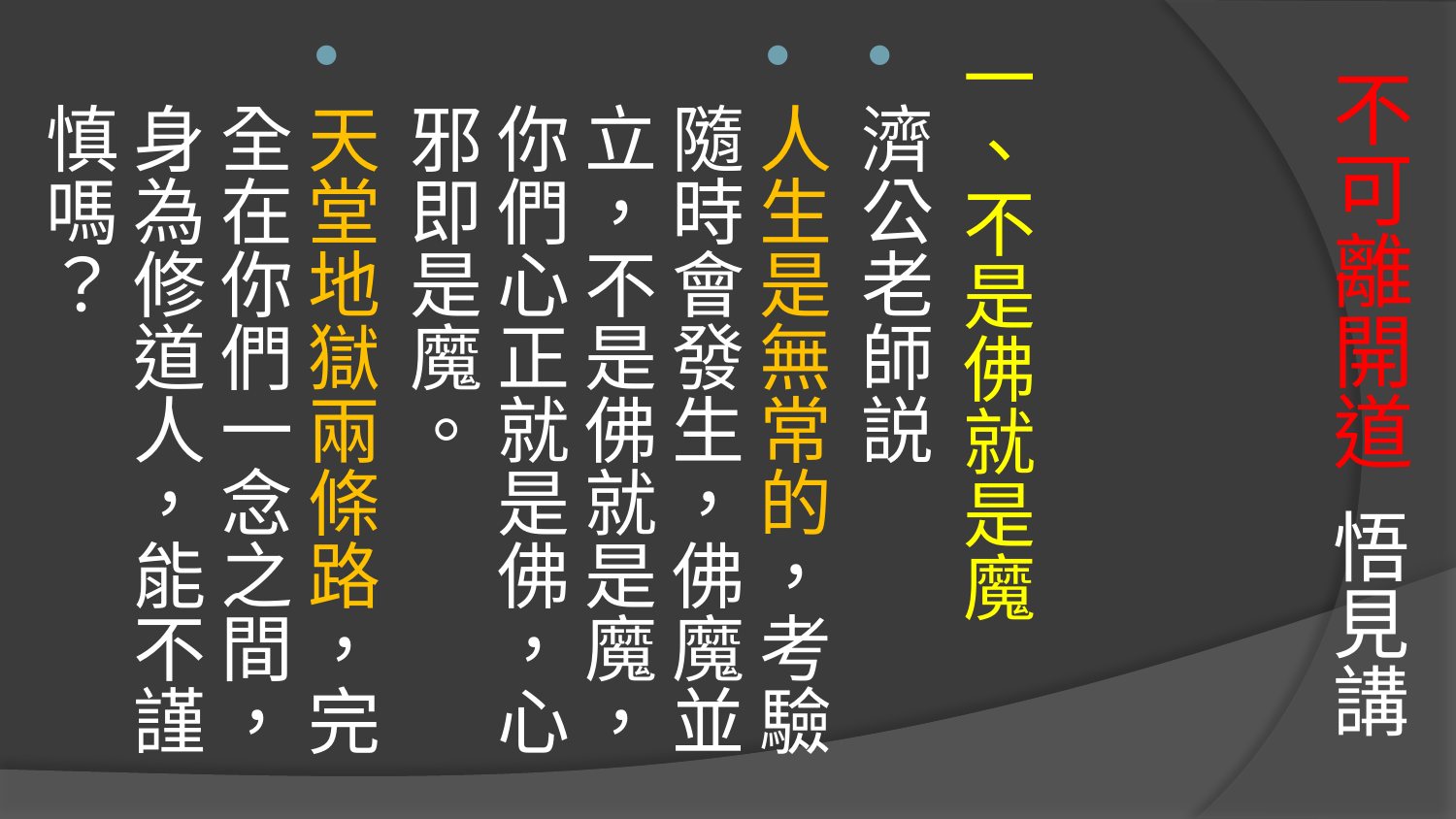

# 不可離開道  悟見講
一、不是佛就是魔
濟公老師説
人生是無常的，考驗隨時會發生，佛魔並立，不是佛就是魔，你們心正就是佛，心邪即是魔。
天堂地獄兩條路，完全在你們一念之間，身為修道人，能不謹慎嗎？